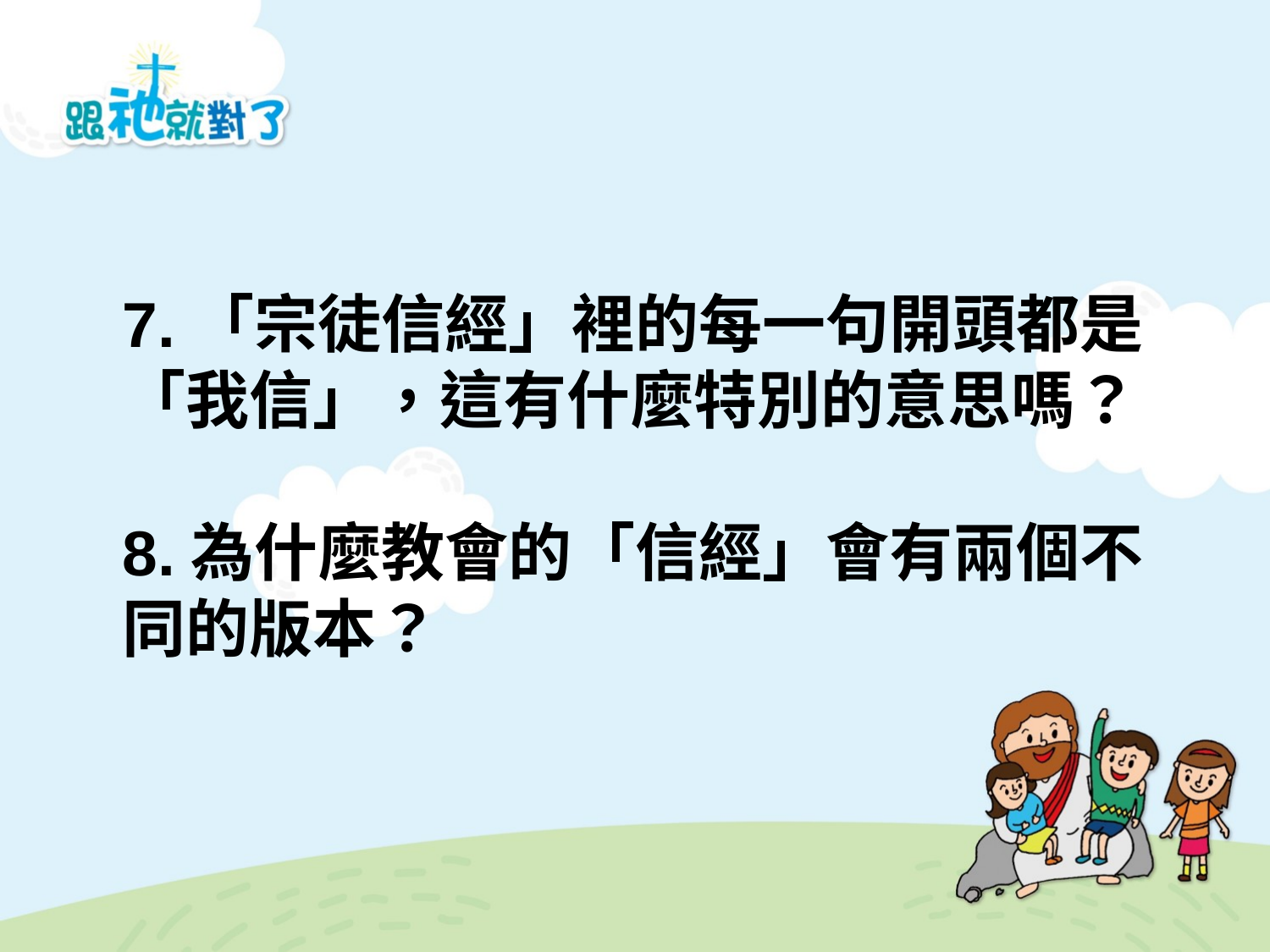

7.「宗徒信經」裡的每一句開頭都是「我信」，這有什麼特別的意思嗎？

8.為什麼教會的「信經」會有兩個不同的版本？